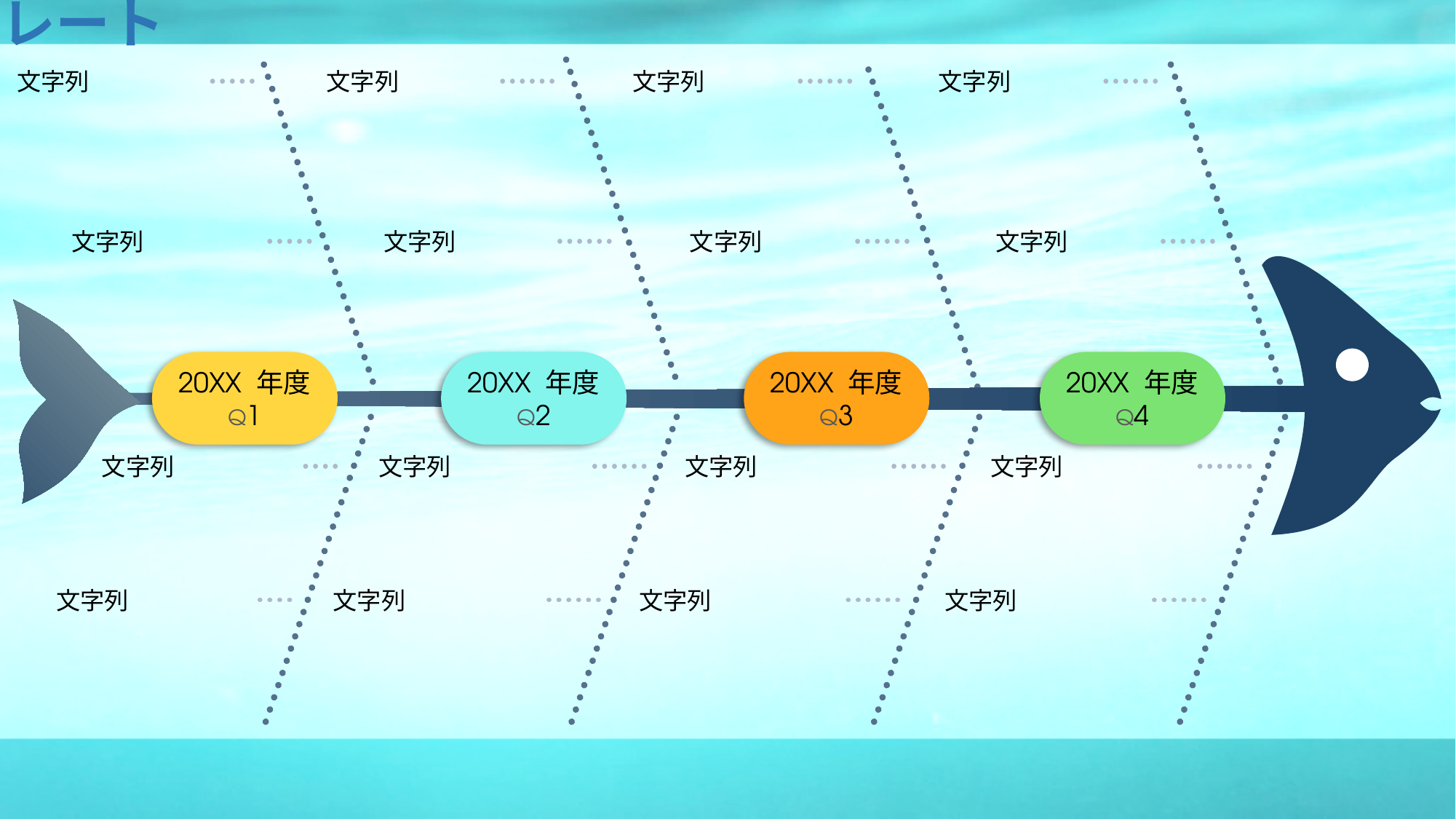

PowerPoint 形式のタイムライン フィッシュボーン図テンプレート
文字列
文字列
文字列
文字列
文字列
文字列
文字列
文字列

20XX 年度 Q1
20XX 年度 Q2
20XX 年度 Q3
20XX 年度 Q4

文字列
文字列
文字列
文字列
文字列
文字列
文字列
文字列